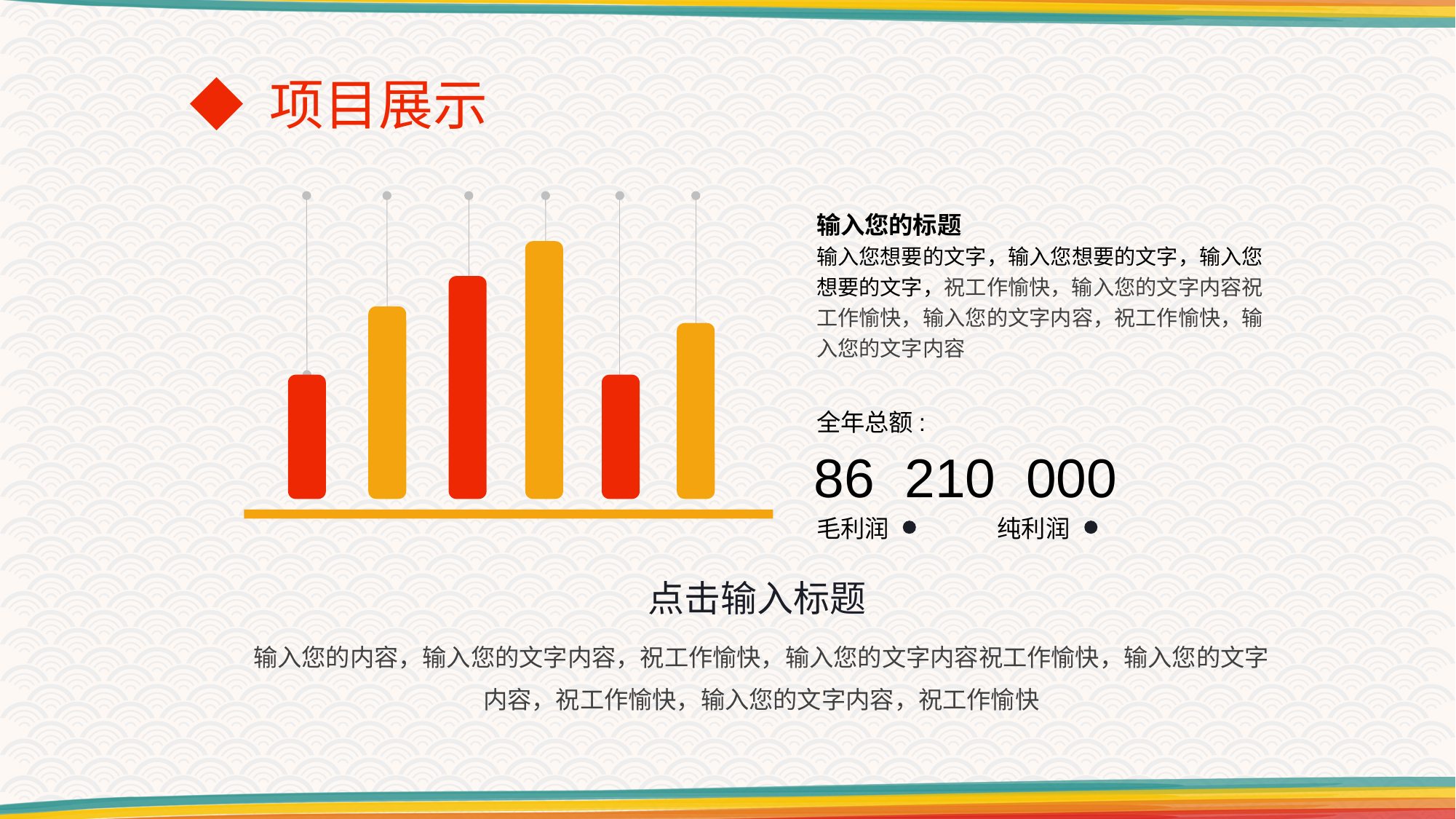

◆ 项目展示
输入您的标题
输入您想要的文字，输入您想要的文字，输入您想要的文字，祝工作愉快，输入您的文字内容祝工作愉快，输入您的文字内容，祝工作愉快，输入您的文字内容

全年总额:
86  210  000
毛利润
纯利润

点击输入标题
输入您的内容，输入您的文字内容，祝工作愉快，输入您的文字内容祝工作愉快，输入您的文字内容，祝工作愉快，输入您的文字内容，祝工作愉快